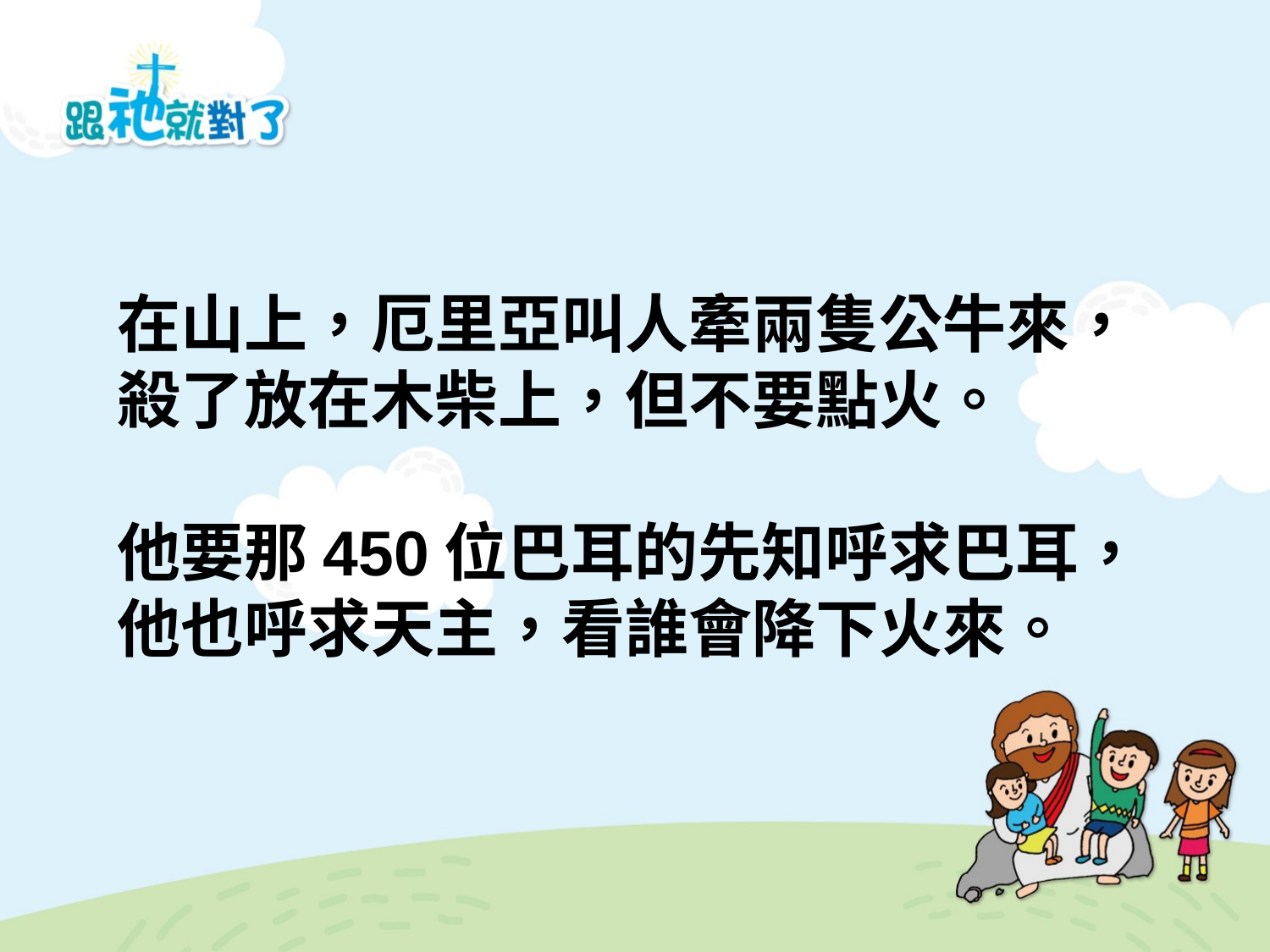

在山上，厄里亞叫人牽兩隻公牛來，殺了放在木柴上，但不要點火。

他要那450位巴耳的先知呼求巴耳，他也呼求天主，看誰會降下火來。